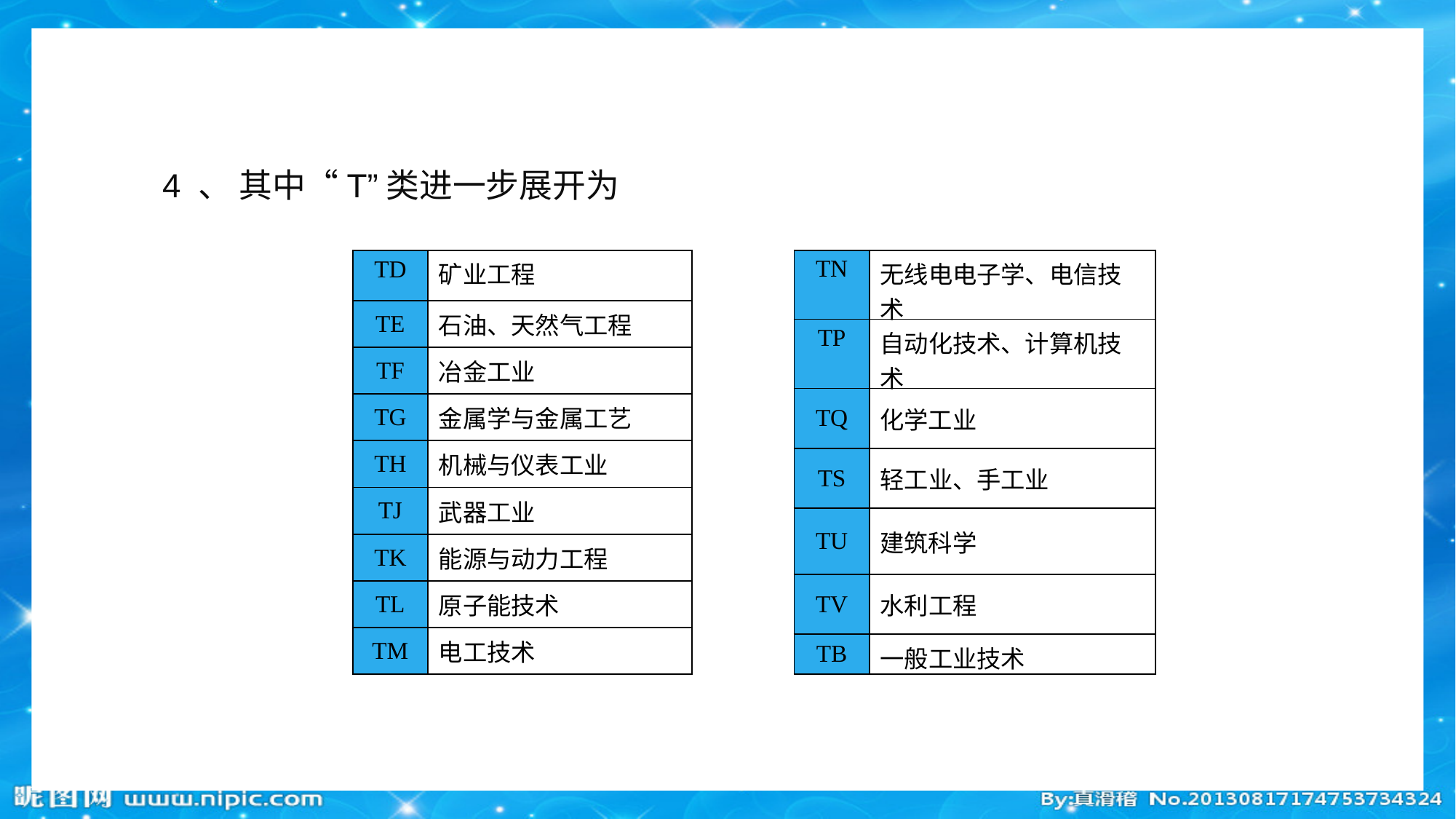

4 、 其中“T”类进一步展开为

| TN | 无线电电子学、电信技术 |
| --- | --- |
| TP | 自动化技术、计算机技术 |
| TQ | 化学工业 |
| TS | 轻工业、手工业 |
| TU | 建筑科学 |
| TV | 水利工程 |
| TB | 一般工业技术 |
| TD | 矿业工程 |
| --- | --- |
| TE | 石油、天然气工程 |
| TF | 冶金工业 |
| TG | 金属学与金属工艺 |
| TH | 机械与仪表工业 |
| TJ | 武器工业 |
| TK | 能源与动力工程 |
| TL | 原子能技术 |
| TM | 电工技术 |